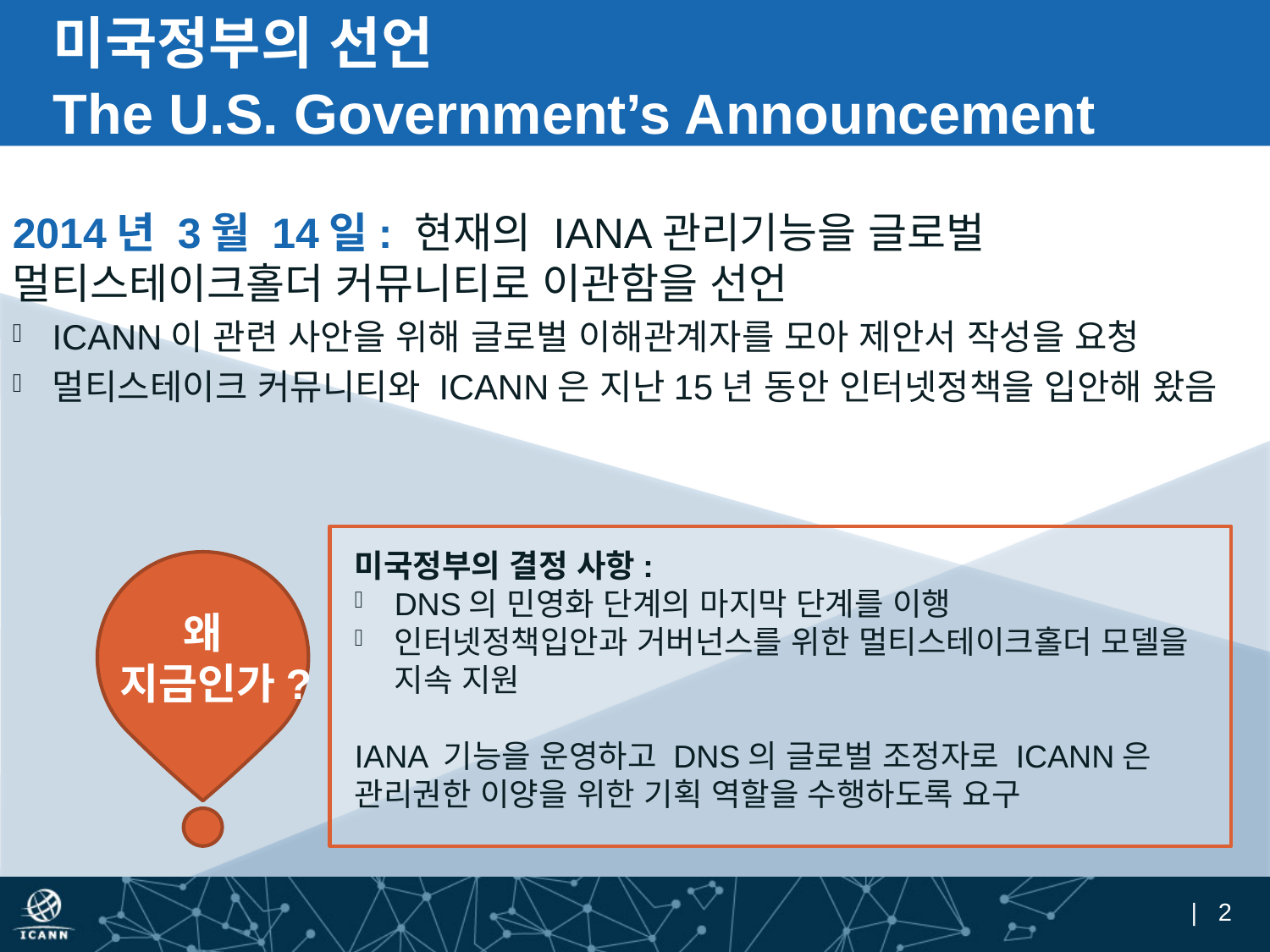

# 미국정부의 선언 The U.S. Government’s Announcement
2014년 3월 14일: 현재의 IANA관리기능을 글로벌 멀티스테이크홀더 커뮤니티로 이관함을 선언
ICANN이 관련 사안을 위해 글로벌 이해관계자를 모아 제안서 작성을 요청
멀티스테이크 커뮤니티와 ICANN은 지난15년 동안 인터넷정책을 입안해 왔음

미국정부의 결정 사항:
DNS의 민영화 단계의 마지막 단계를 이행
인터넷정책입안과 거버넌스를 위한 멀티스테이크홀더 모델을 지속 지원

IANA 기능을 운영하고 DNS의 글로벌 조정자로 ICANN은 관리권한 이양을 위한 기획 역할을 수행하도록 요구

왜 지금인가?